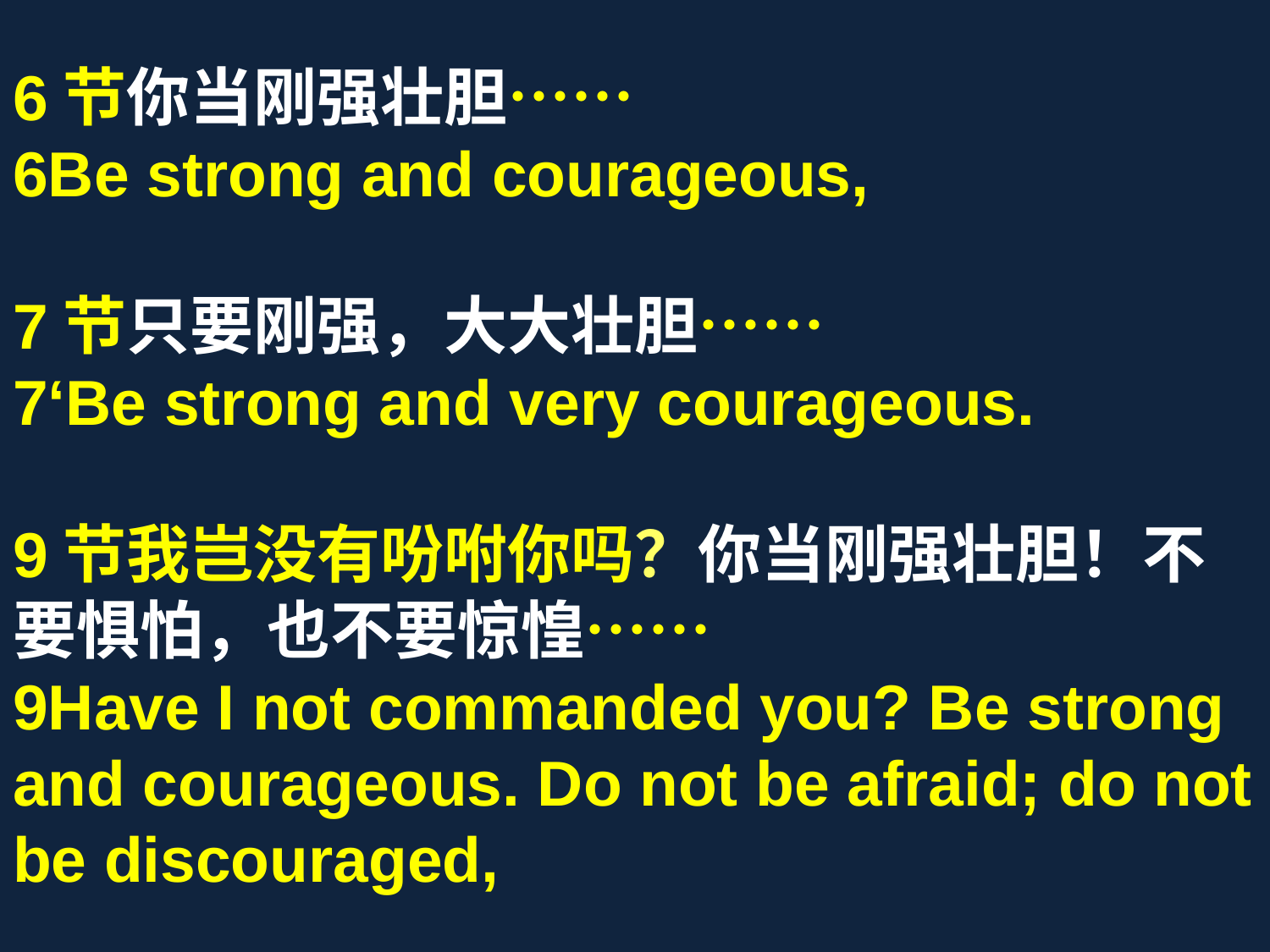

# 6节你当刚强壮胆…… 6Be strong and courageous, 7节只要刚强，大大壮胆…… 7‘Be strong and very courageous. 9节我岂没有吩咐你吗？你当刚强壮胆！不要惧怕，也不要惊惶…… 9Have I not commanded you? Be strong and courageous. Do not be afraid; do not be discouraged,